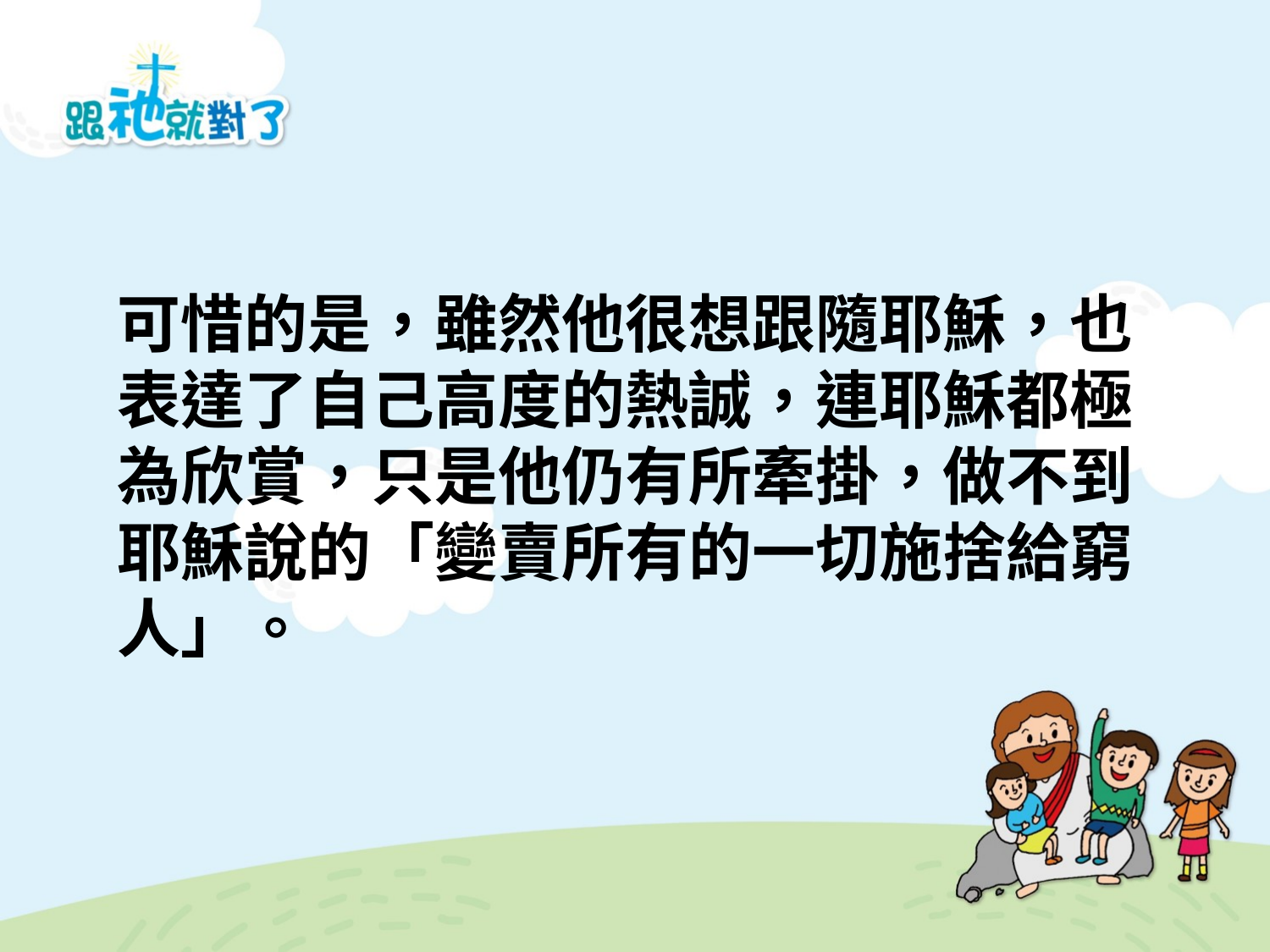

可惜的是，雖然他很想跟隨耶穌，也表達了自己高度的熱誠，連耶穌都極為欣賞，只是他仍有所牽掛，做不到耶穌說的「變賣所有的一切施捨給窮人」。